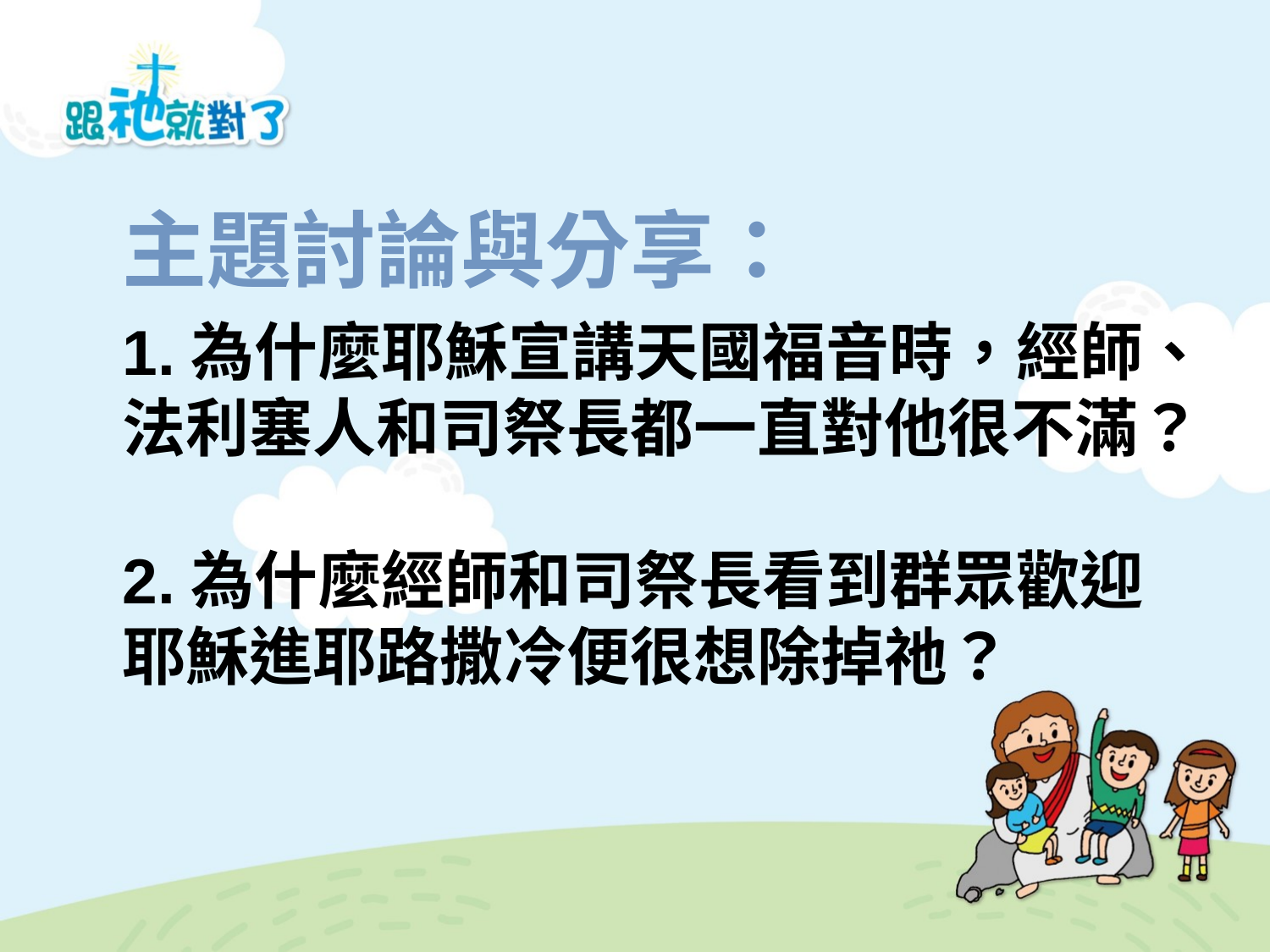

主題討論與分享：
1.為什麼耶穌宣講天國福音時，經師、法利塞人和司祭長都一直對他很不滿？

2.為什麼經師和司祭長看到群眾歡迎耶穌進耶路撒冷便很想除掉祂？